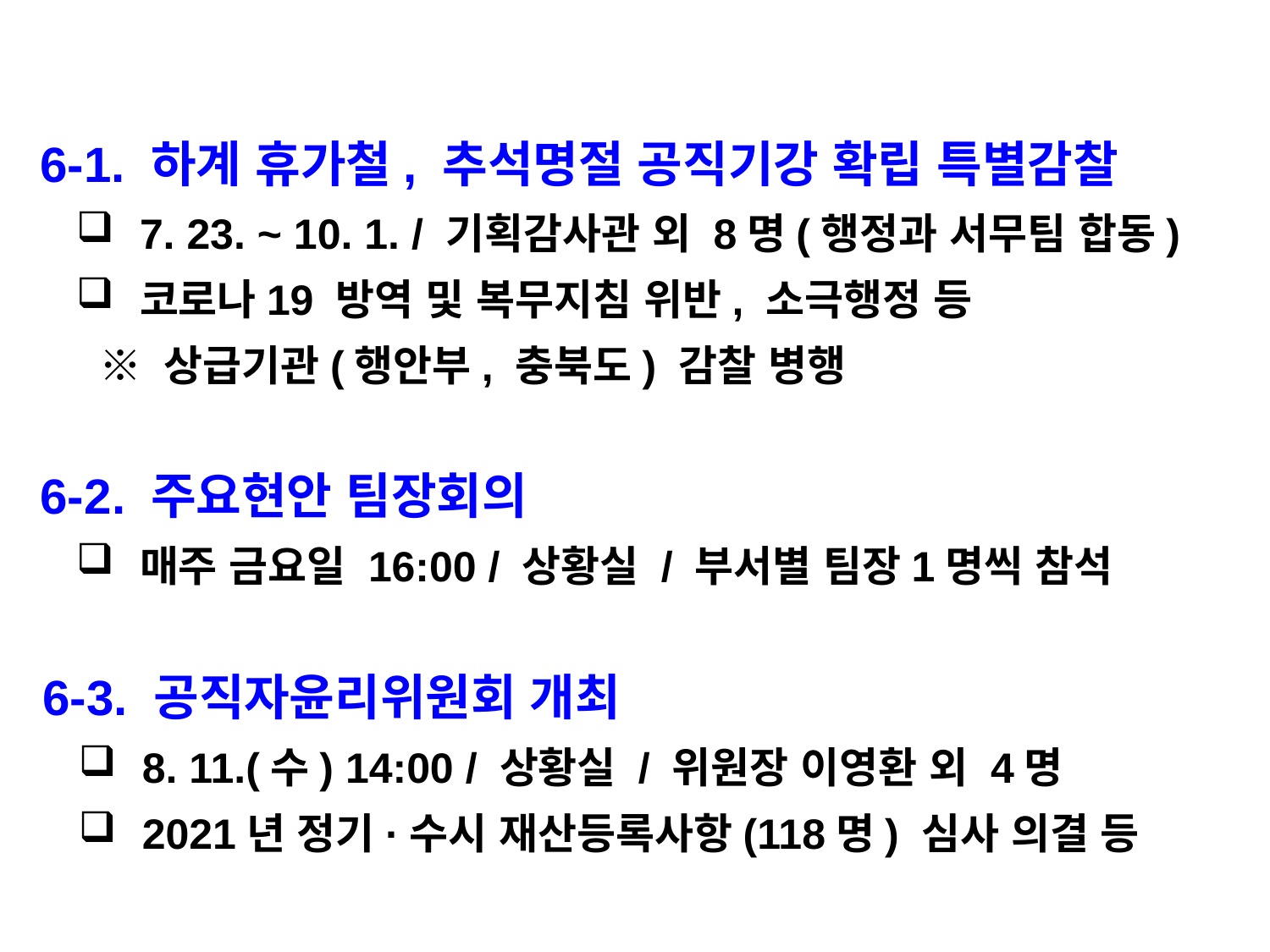

6-1. 하계 휴가철, 추석명절 공직기강 확립 특별감찰
7. 23. ~ 10. 1. / 기획감사관 외 8명(행정과 서무팀 합동)
코로나19 방역 및 복무지침 위반, 소극행정 등
  ※ 상급기관(행안부, 충북도) 감찰 병행
  6-2. 주요현안 팀장회의
매주 금요일 16:00 / 상황실 / 부서별 팀장1명씩 참석

  6-3. 공직자윤리위원회 개최
8. 11.(수) 14:00 / 상황실 / 위원장 이영환 외 4명
2021년 정기·수시 재산등록사항(118명) 심사 의결 등